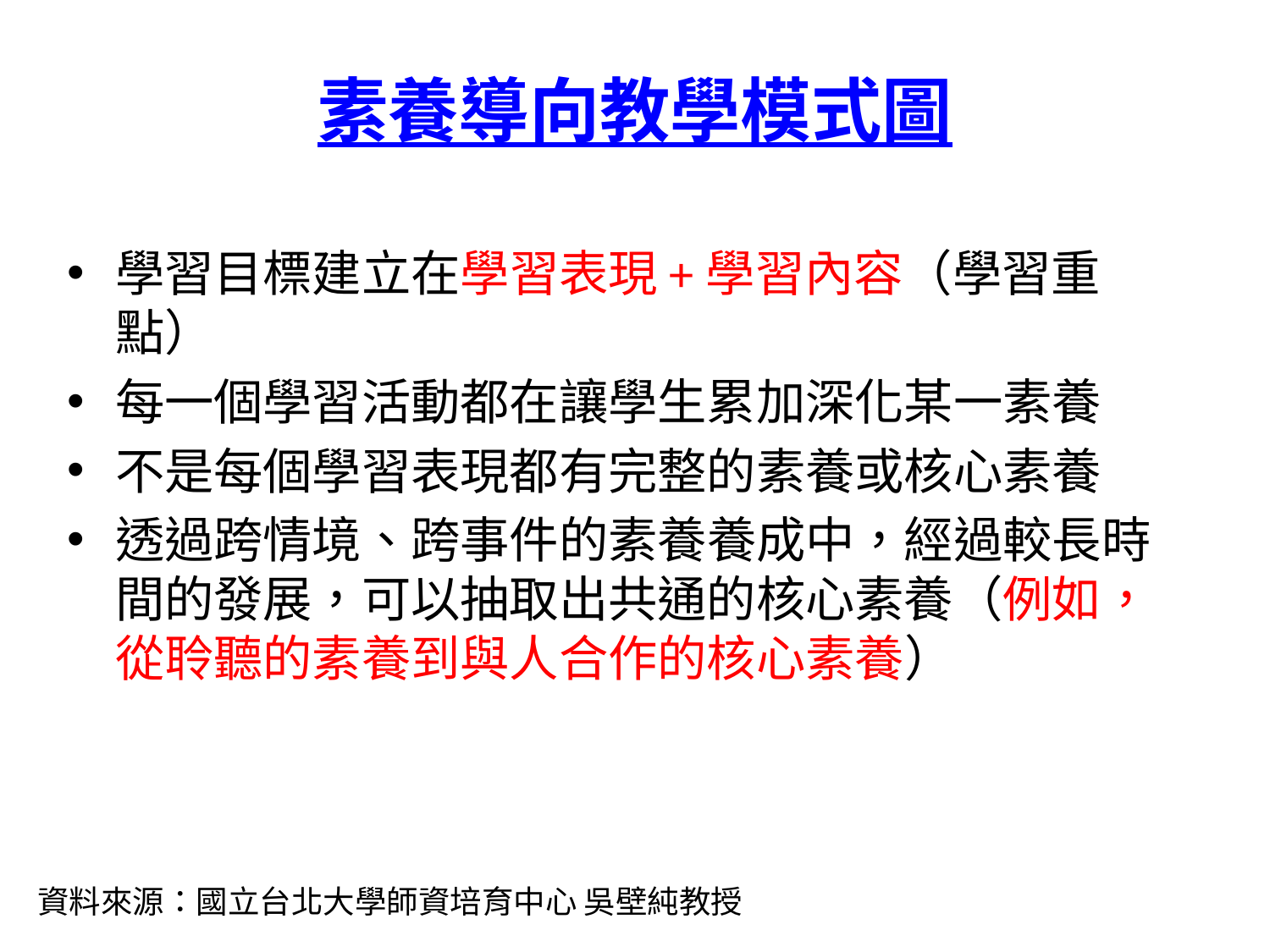

# 素養導向教學模式圖
學習目標建立在學習表現+學習內容（學習重點）
每一個學習活動都在讓學生累加深化某一素養
不是每個學習表現都有完整的素養或核心素養
透過跨情境、跨事件的素養養成中，經過較長時間的發展，可以抽取出共通的核心素養（例如，從聆聽的素養到與人合作的核心素養）
資料來源：國立台北大學師資培育中心 吳壁純教授